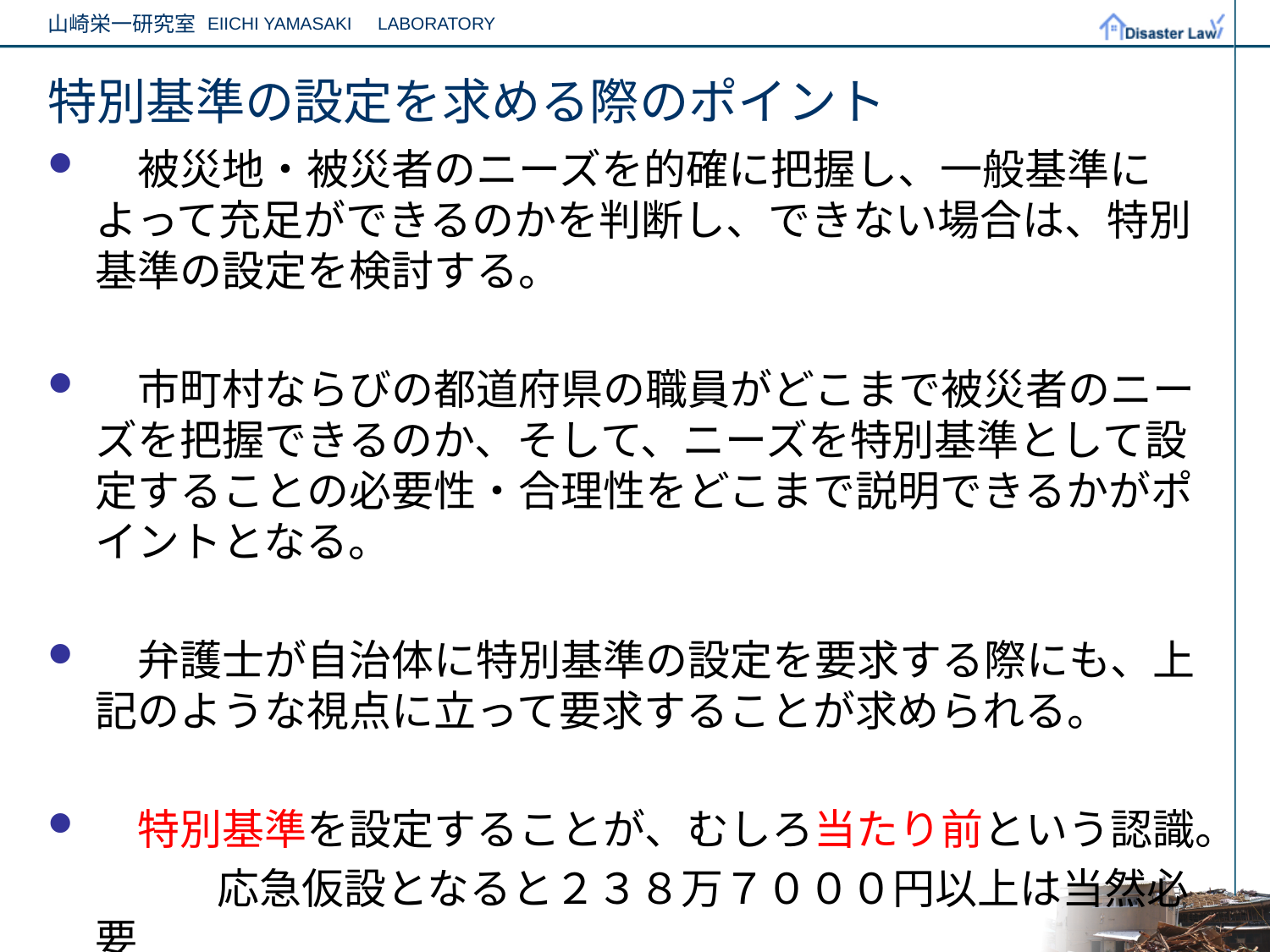

# 特別基準の設定を求める際のポイント
　被災地・被災者のニーズを的確に把握し、一般基準によって充足ができるのかを判断し、できない場合は、特別基準の設定を検討する。

　市町村ならびの都道府県の職員がどこまで被災者のニーズを把握できるのか、そして、ニーズを特別基準として設定することの必要性・合理性をどこまで説明できるかがポイントとなる。

　弁護士が自治体に特別基準の設定を要求する際にも、上記のような視点に立って要求することが求められる。

　特別基準を設定することが、むしろ当たり前という認識。
　　　　応急仮設となると２３８万７０００円以上は当然必要
　　　　福祉避難所となると当然、特別基準の設定となる